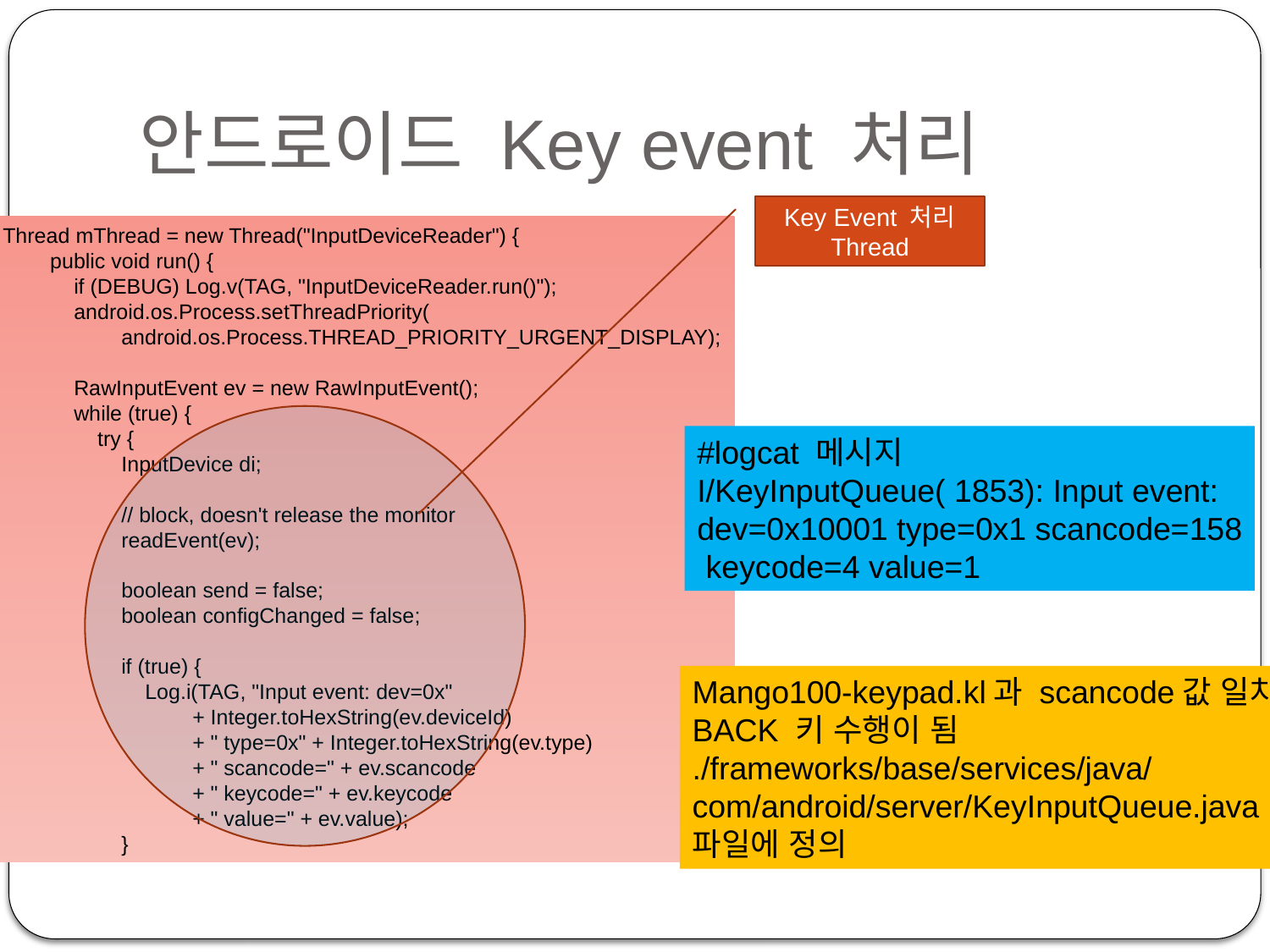

# 안드로이드 Key event 처리
Key Event 처리 Thread
Thread mThread = new Thread("InputDeviceReader") {
        public void run() {
            if (DEBUG) Log.v(TAG, "InputDeviceReader.run()");
            android.os.Process.setThreadPriority(
                    android.os.Process.THREAD_PRIORITY_URGENT_DISPLAY);

            RawInputEvent ev = new RawInputEvent();
            while (true) {
                try {
                    InputDevice di;

                    // block, doesn't release the monitor
                    readEvent(ev);

                    boolean send = false;
                    boolean configChanged = false;

                    if (true) {
                        Log.i(TAG, "Input event: dev=0x"
                                + Integer.toHexString(ev.deviceId)
                                + " type=0x" + Integer.toHexString(ev.type)
                                + " scancode=" + ev.scancode
                                + " keycode=" + ev.keycode
                                + " value=" + ev.value);
                    }

#logcat 메시지
I/KeyInputQueue( 1853): Input event:
dev=0x10001 type=0x1 scancode=158
 keycode=4 value=1
Mango100-keypad.kl과 scancode값 일치
BACK 키 수행이 됨
./frameworks/base/services/java/
com/android/server/KeyInputQueue.java
파일에 정의